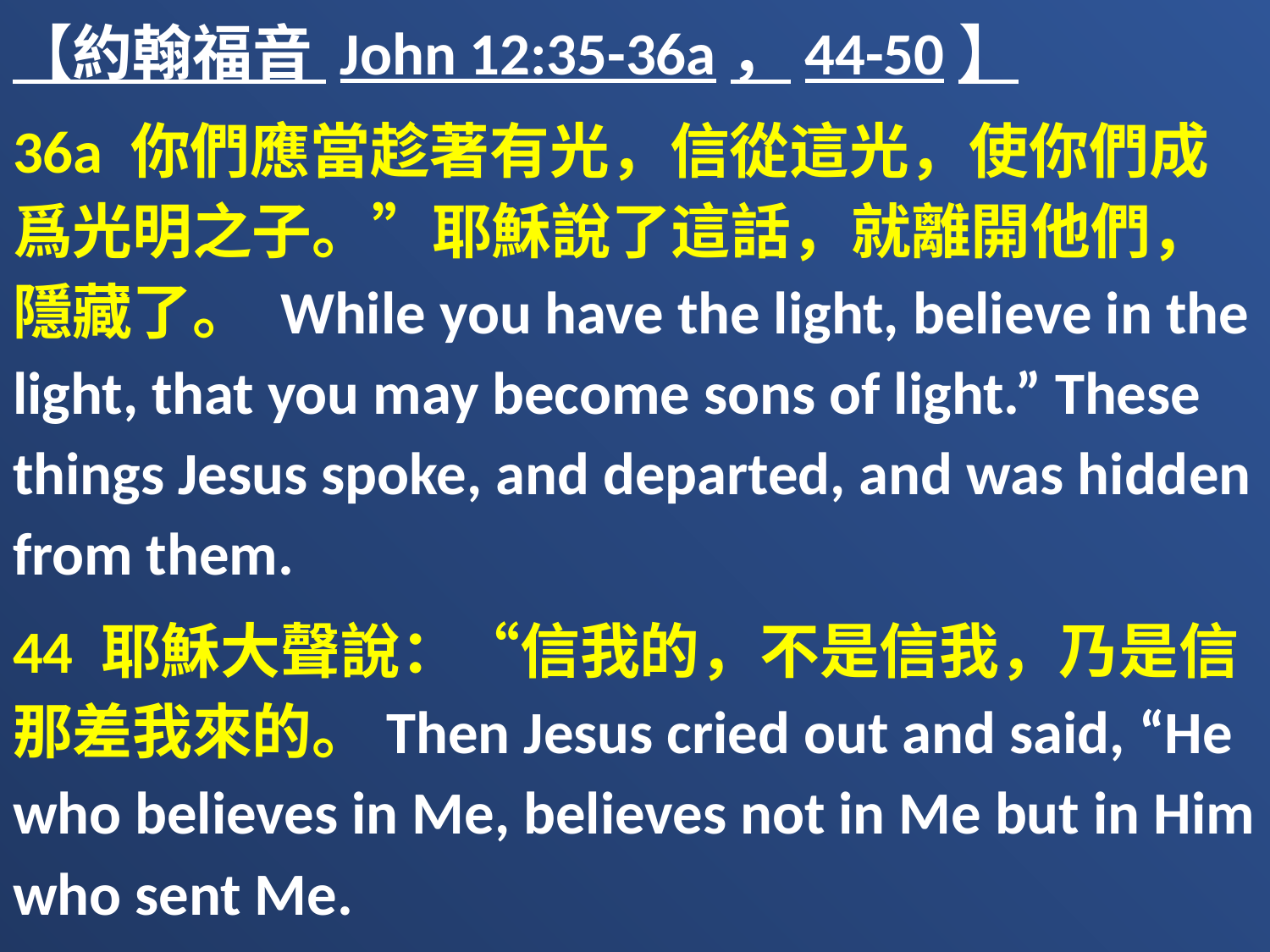

【約翰福音 John 12:35-36a，44-50】
36a 你們應當趁著有光，信從這光，使你們成爲光明之子。”耶穌說了這話，就離開他們，隱藏了。 While you have the light, believe in the light, that you may become sons of light.” These things Jesus spoke, and departed, and was hidden from them.
44 耶穌大聲說：“信我的，不是信我，乃是信那差我來的。Then Jesus cried out and said, “He who believes in Me, believes not in Me but in Him who sent Me.